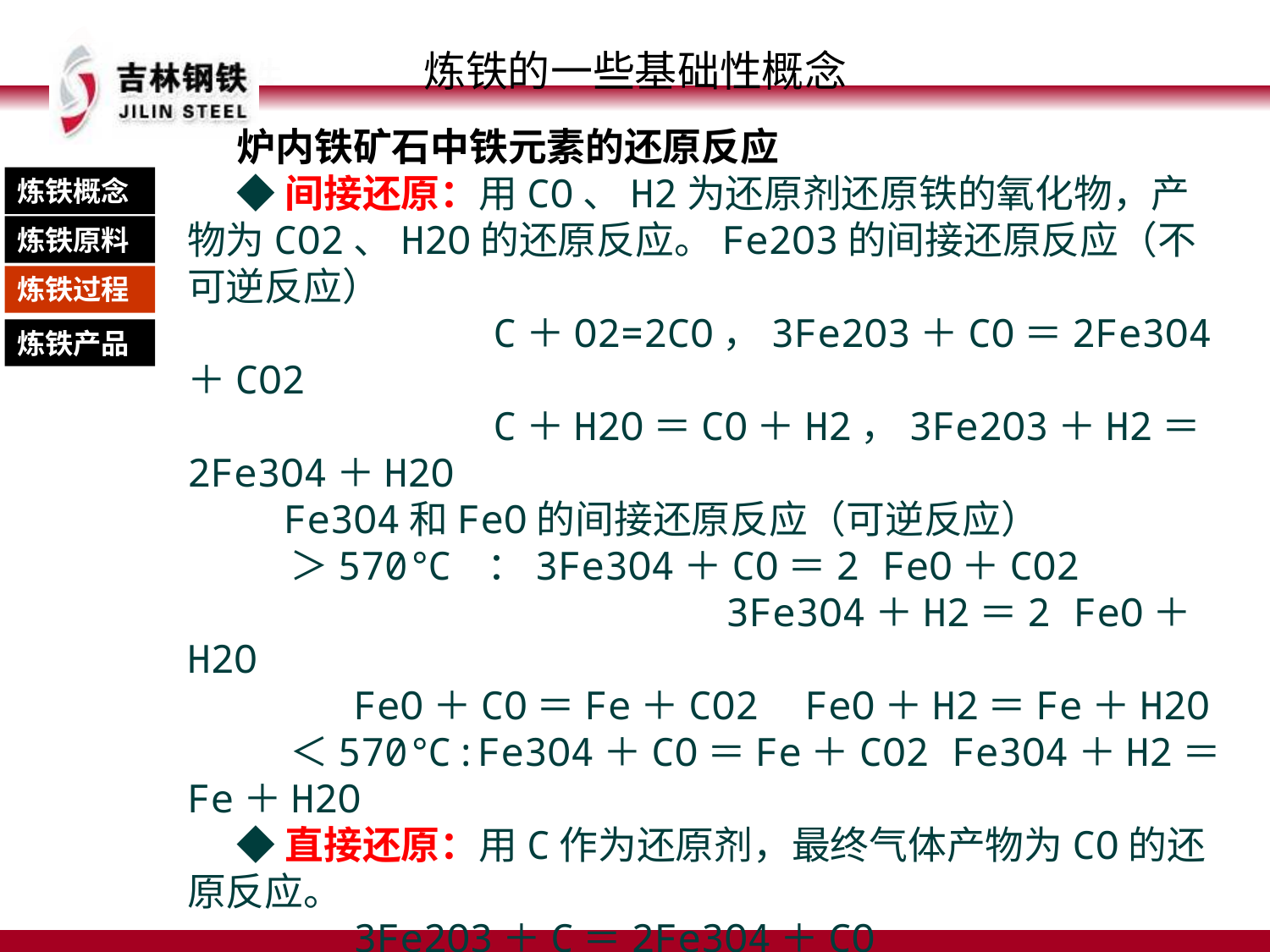

炼铁的一些基础性概念
炉内铁矿石中铁元素的还原反应
◆间接还原：用CO、H2为还原剂还原铁的氧化物，产物为CO2、H2O的还原反应。Fe2O3的间接还原反应（不可逆反应）
           C＋O2=2CO，3Fe2O3＋CO＝2Fe3O4＋CO2
           C＋H2O＝CO＋H2，3Fe2O3＋H2＝2Fe3O4＋H2O
  Fe3O4和FeO的间接还原反应（可逆反应）
     ＞570℃ ：3Fe3O4＋CO＝2 FeO＋CO2
                     3Fe3O4＋H2＝2 FeO＋H2O
     FeO＋CO＝Fe＋CO2  FeO＋H2＝Fe＋H2O
     ＜570℃:Fe3O4＋CO＝Fe＋CO2 Fe3O4＋H2＝Fe＋H2O
◆直接还原：用C作为还原剂，最终气体产物为CO的还原反应。
     3Fe2O3＋C＝2Fe3O4＋CO
     Fe3O4＋C＝3FeO＋CO   FeO＋C＝Fe＋CO
◆直接、间接还原区域划分：取决于炉内温度分布
         低温区  ＜800℃基本为间接还原
         中温区 800～1100℃直接还原与间接还原共存
         高温区  ＞ 1100℃全部为直接还原
炼铁概念
炼铁原料
炼铁过程
炼铁产品